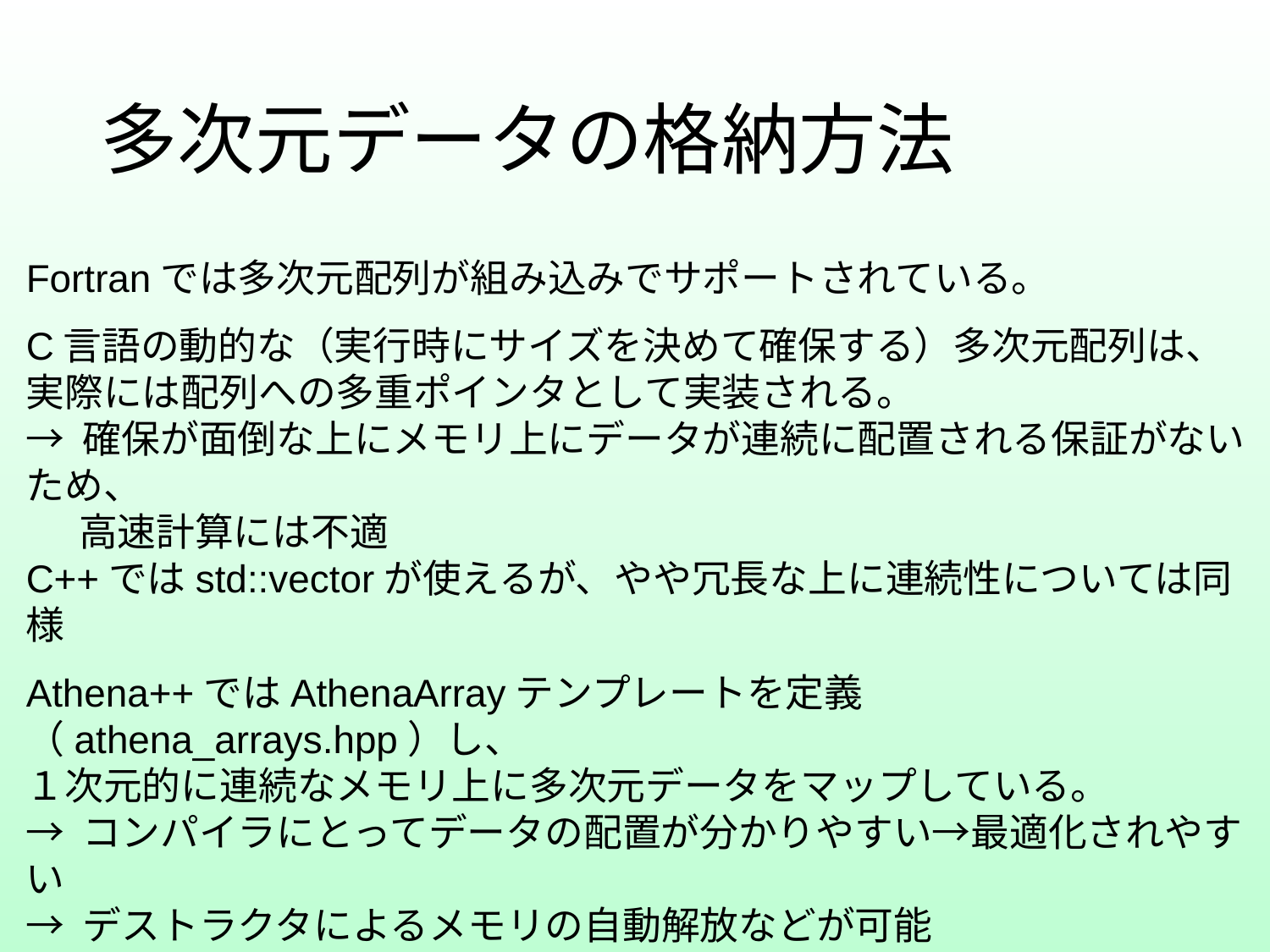

# 多次元データの格納方法
Fortranでは多次元配列が組み込みでサポートされている。
C言語の動的な（実行時にサイズを決めて確保する）多次元配列は、
実際には配列への多重ポインタとして実装される。
→ 確保が面倒な上にメモリ上にデータが連続に配置される保証がないため、
     高速計算には不適
C++ではstd::vectorが使えるが、やや冗長な上に連続性については同様
Athena++ではAthenaArrayテンプレートを定義（athena_arrays.hpp）し、
１次元的に連続なメモリ上に多次元データをマップしている。
→ コンパイラにとってデータの配置が分かりやすい→最適化されやすい
→ デストラクタによるメモリの自動解放などが可能
AthenaArray<Real> data1d, data3d;
data1d.NewAthenaArray(128);
data3d.NewAthenaArray(128,128,128);